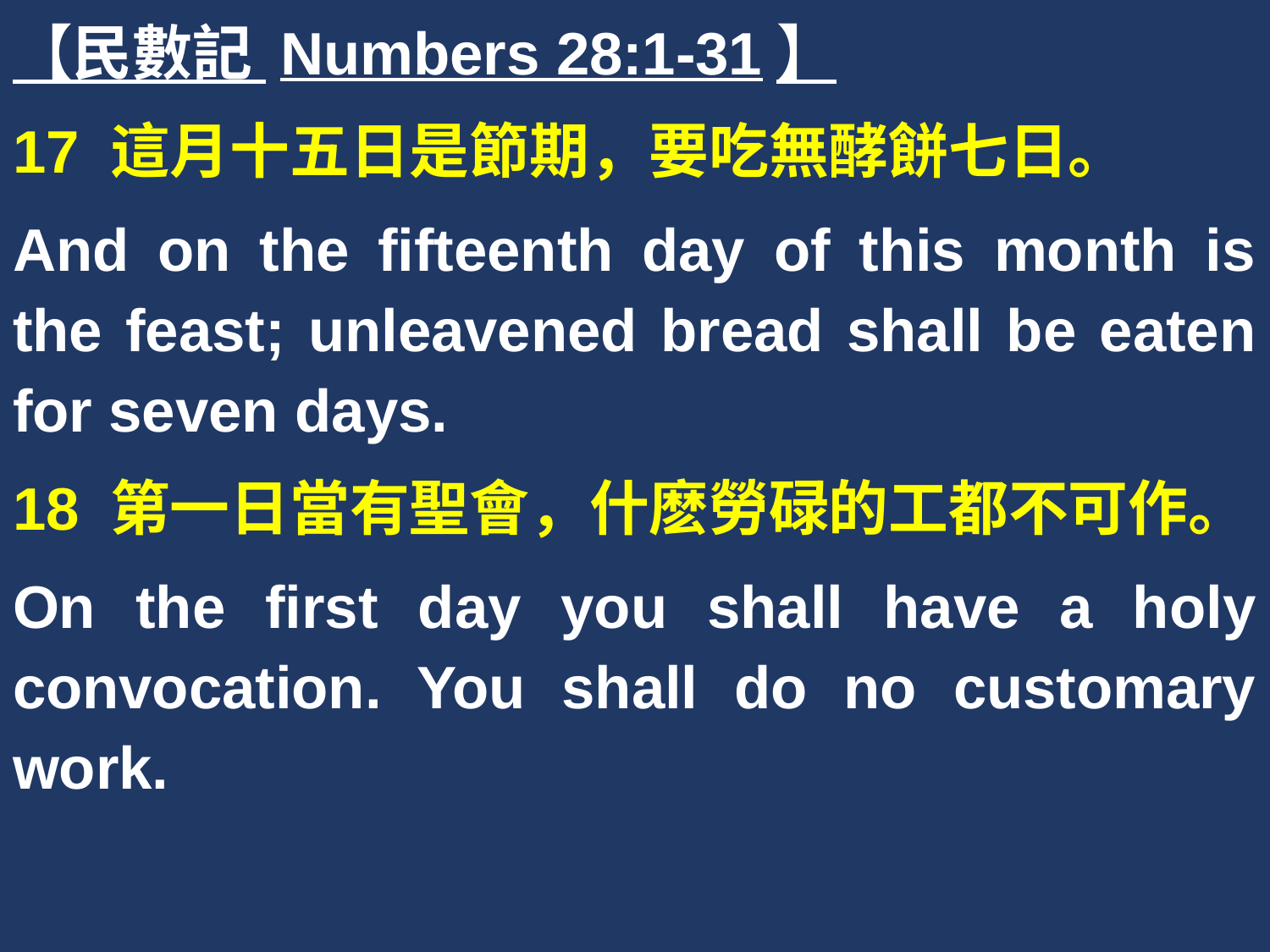

【民數記 Numbers 28:1-31】
17 這月十五日是節期，要吃無酵餅七日。
And on the fifteenth day of this month is the feast; unleavened bread shall be eaten for seven days.
18 第一日當有聖會，什麽勞碌的工都不可作。
On the first day you shall have a holy convocation. You shall do no customary work.